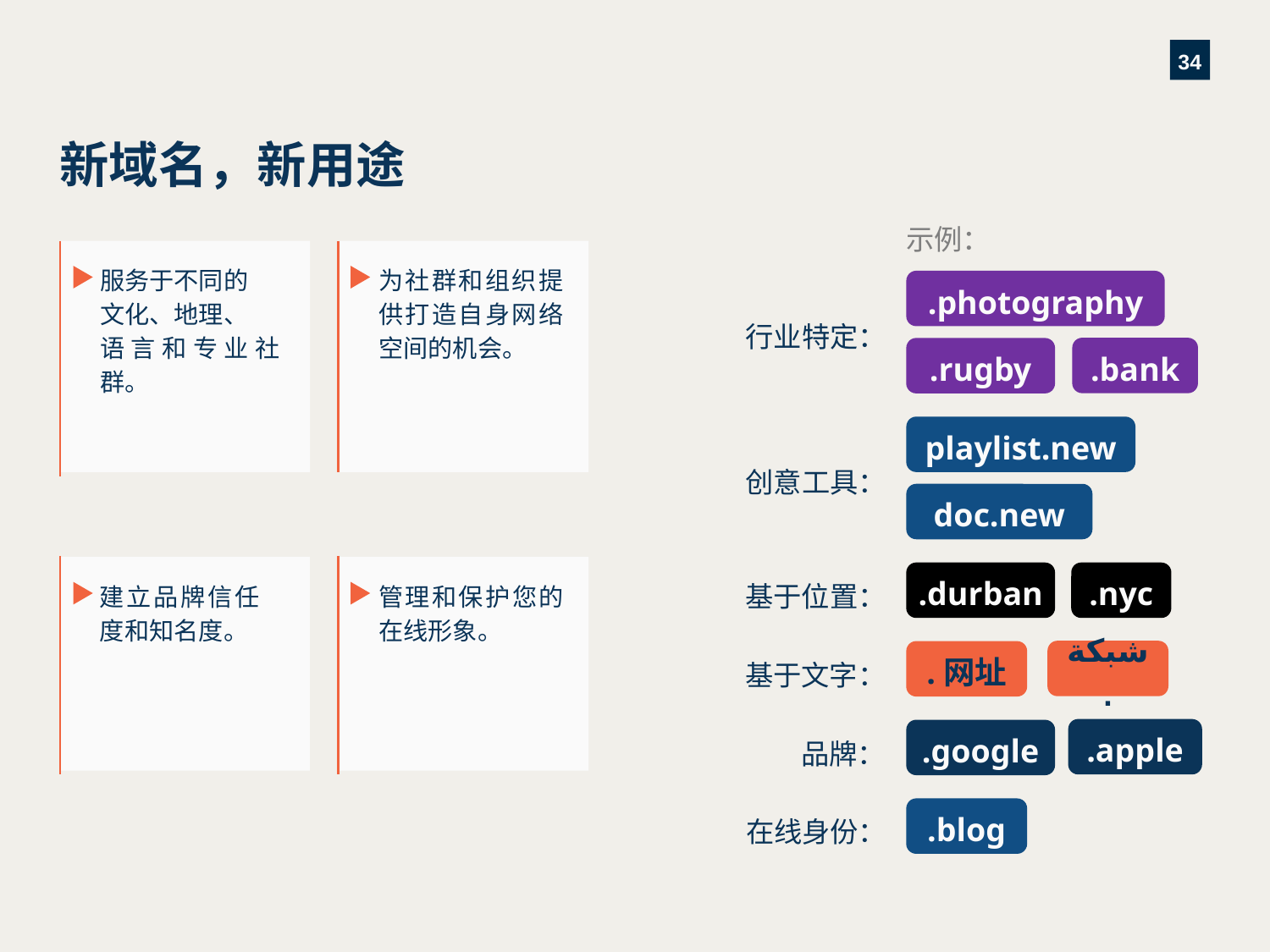

# 新域名，新用途
示例：
服务于不同的
文化、地理、
语言和专业社群。
为社群和组织提供打造自身网络空间的机会。

.photography
行业特定：
.bank
.rugby
playlist.new
创意工具：
doc.new
建立品牌信任度和知名度。
管理和保护您的在线形象。
.durban
.nyc
基于位置：

شبكة.
.网址
基于文字：
.apple
.google
品牌：
.blog
在线身份：